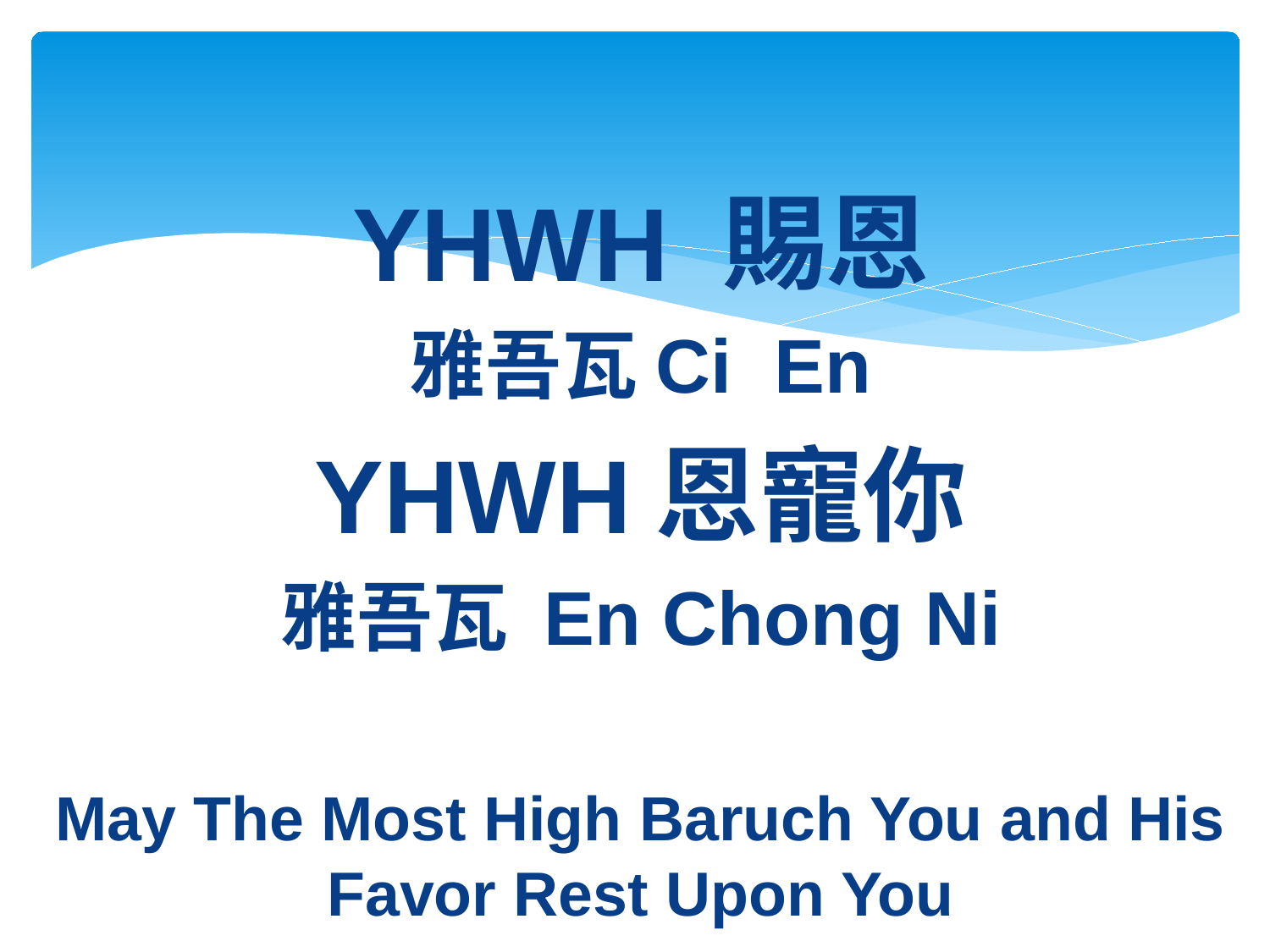

YHWH 賜恩
雅吾瓦Ci  En
YHWH恩寵你
雅吾瓦 En Chong Ni

May The Most High Baruch You and His Favor Rest Upon You